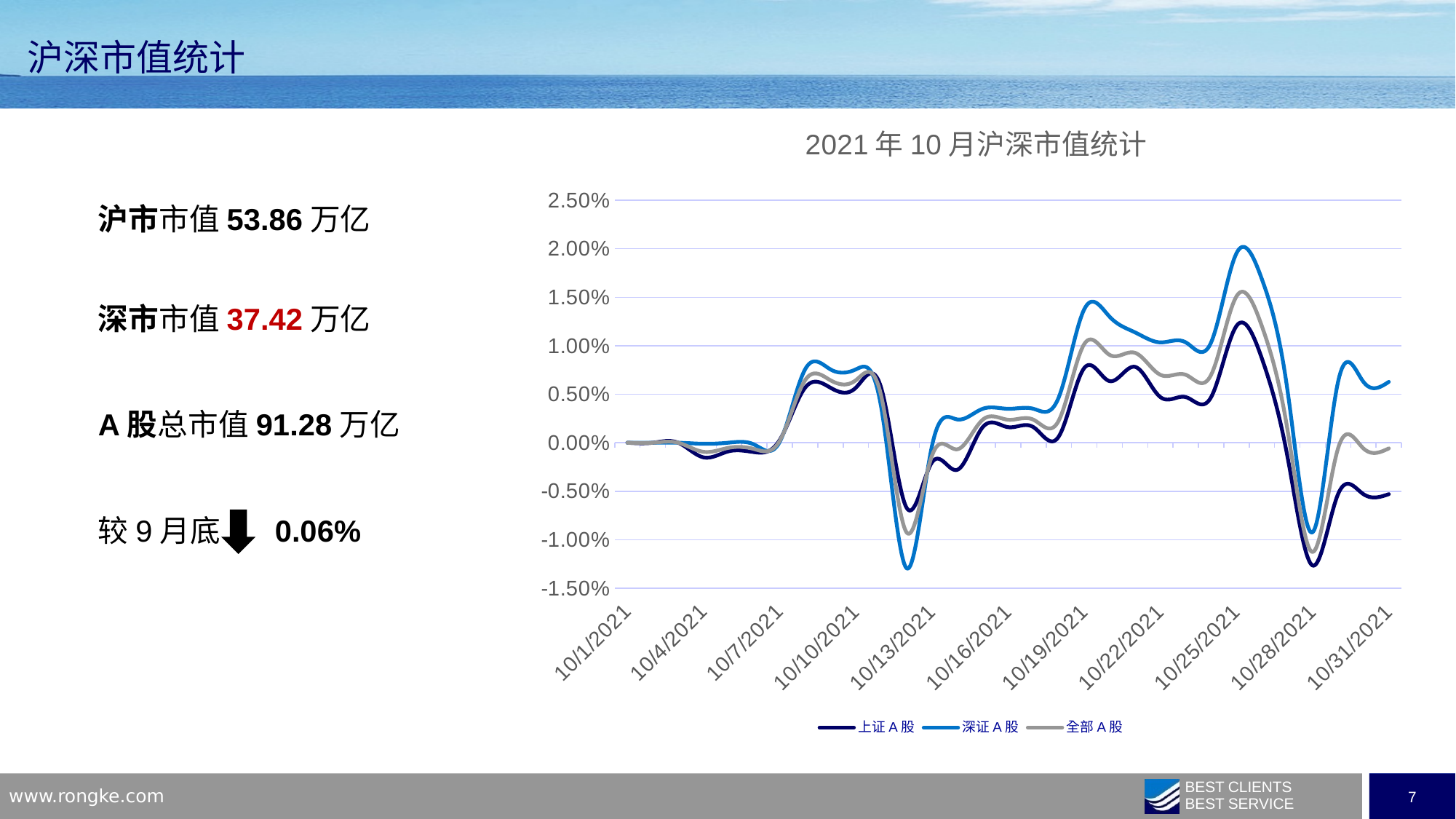

沪深市值统计

### Chart: 2021年10月沪深市值统计

| Category | 上证A股 | 深证A股 | 全部A股 |
|---|---|---|---|
| 44470 | 0.0 | 0.0 | 0.0 |
| 44471 | 0.0 | 0.0 | 0.0 |
| 44472 | 0.0 | 0.0 | 0.0 |
| 44473 | -0.001509698232116996 | -0.00010582391289959414 | -0.0009381324687656178 |
| 44474 | -0.0008768543644486204 | 7.491632245004709e-06 | -0.0005168065398336585 |
| 44475 | -0.0009717598640259784 | -0.00019413782665189672 | -0.000655163052397878 |
| 44476 | 0.0002769337511232539 | 7.778100646271824e-05 | 0.00019585178462011577 |
| 44477 | 0.005673043614420559 | 0.007563996338488366 | 0.006442915833321017 |
| 44478 | 0.005673043614420559 | 0.007563996338488366 | 0.006442915833321017 |
| 44479 | 0.005673043614420559 | 0.007563996338488366 | 0.006442915833321017 |
| 44480 | 0.005638555266511025 | 0.0036453498403052897 | 0.004827052437980983 |
| 44481 | -0.006708600656997188 | -0.012938405378401963 | -0.009244969505958545 |
| 44482 | -0.0020191659845191223 | -0.00032752351553921866 | -0.0013304398600615386 |
| 44483 | -0.002788140093441527 | 0.002403466172182789 | -0.0006744577234372162 |
| 44484 | 0.0016024484895102997 | 0.003501916518145576 | 0.0023757875832501885 |
| 44485 | 0.0016024484895102997 | 0.003501916518145576 | 0.0023757875832501885 |
| 44486 | 0.0016024484895102997 | 0.003501916518145576 | 0.0023757875832501885 |
| 44487 | 0.0006551829524190644 | 0.004707191673389621 | 0.0023048957693034833 |
| 44488 | 0.00770651380749654 | 0.013757551155618719 | 0.010170100279307759 |
| 44489 | 0.00635404859808153 | 0.012989428210985476 | 0.009055541004958645 |
| 44490 | 0.00782445646596508 | 0.01137957437955639 | 0.009271867859043992 |
| 44491 | 0.004706414291600014 | 0.010347654290043362 | 0.007003158096812179 |
| 44492 | 0.004706414291600014 | 0.010347654290043362 | 0.007003158096812179 |
| 44493 | 0.004706414291600014 | 0.010347654290043362 | 0.007003158096812179 |
| 44494 | 0.012045862480665859 | 0.019542210185628184 | 0.015097884759072588 |
| 44495 | 0.008679219138046701 | 0.01685890306657134 | 0.012009451214082256 |
| 44496 | -0.0013270089365731152 | 0.005560758136660127 | 0.0014772391297308562 |
| 44497 | -0.012656943594395842 | -0.009222536078882126 | -0.011258677576994391 |
| 44498 | -0.005299574132712204 | 0.006279786186166314 | -0.000585216280885037 |
| 44499 | -0.005299574132712204 | 0.006279786186166314 | -0.000585216280885037 |
| 44500 | -0.005298641906240853 | 0.0062798756771795805 | -0.0005846271611498199 |
沪市市值53.86万亿
深市市值37.42万亿
A股总市值91.28万亿
较9月底       0.06%